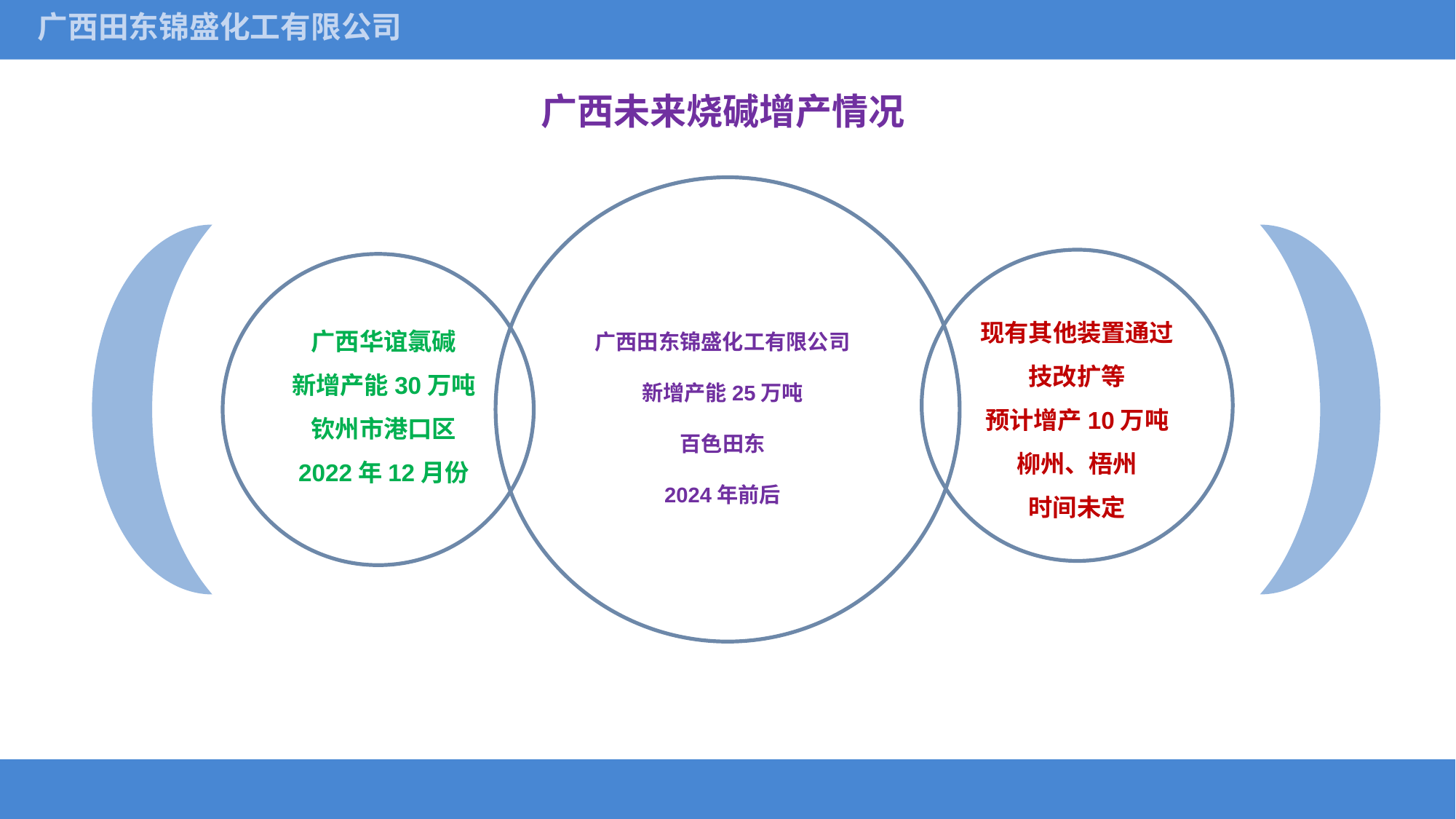

广西田东锦盛化工有限公司
广西未来烧碱增产情况

广西田东锦盛化工有限公司
新增产能25万吨
百色田东
2024年前后
现有其他装置通过技改扩等
预计增产10万吨
柳州、梧州
时间未定
广西华谊氯碱
新增产能30万吨
钦州市港口区
2022年12月份